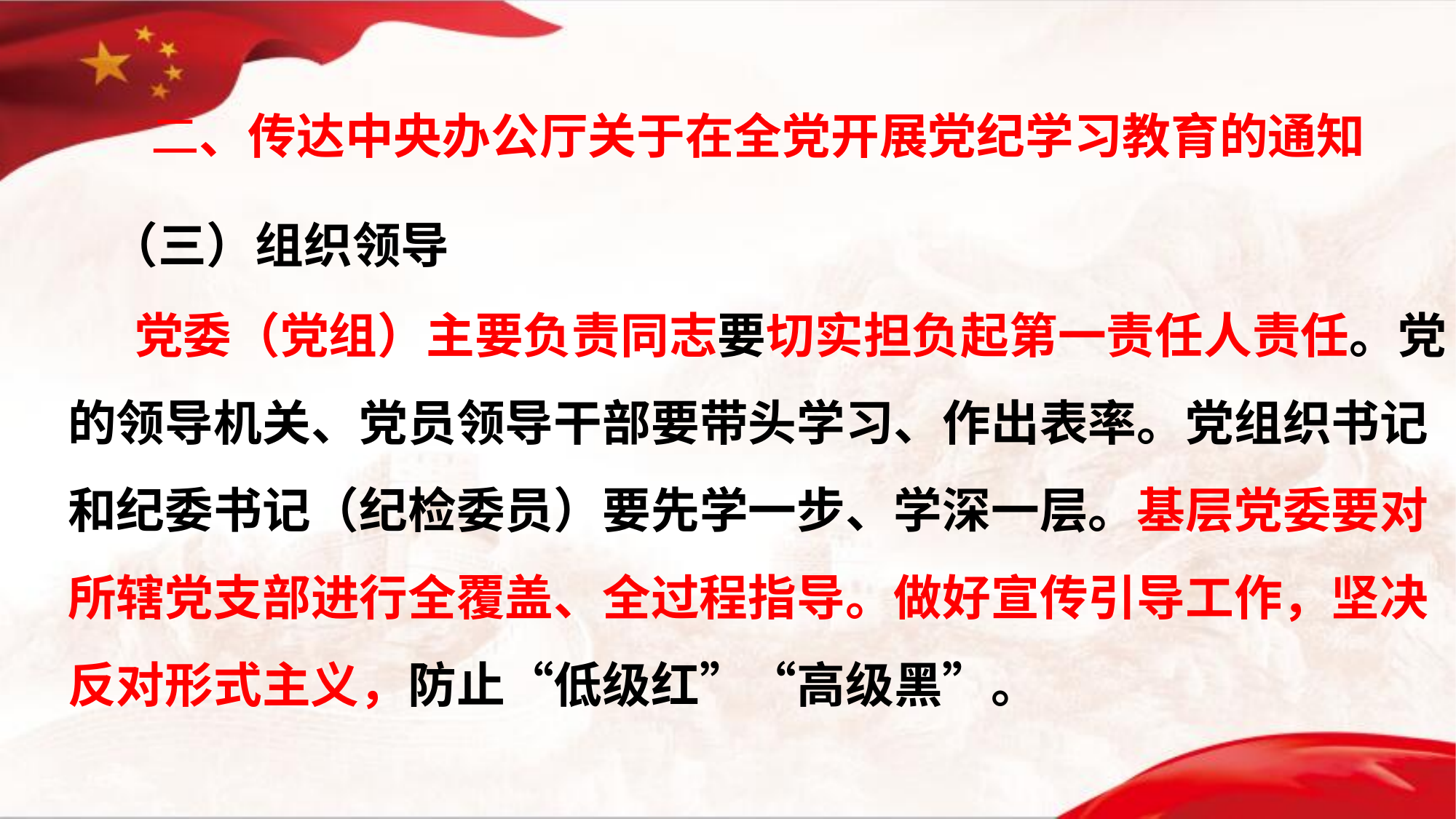

# 二、传达中央办公厅关于在全党开展党纪学习教育的通知 （三）组织领导 党委（党组）主要负责同志要切实担负起第一责任人责任。党的领导机关、党员领导干部要带头学习、作出表率。党组织书记和纪委书记（纪检委员）要先学一步、学深一层。基层党委要对所辖党支部进行全覆盖、全过程指导。做好宣传引导工作，坚决反对形式主义，防止“低级红”“高级黑”。